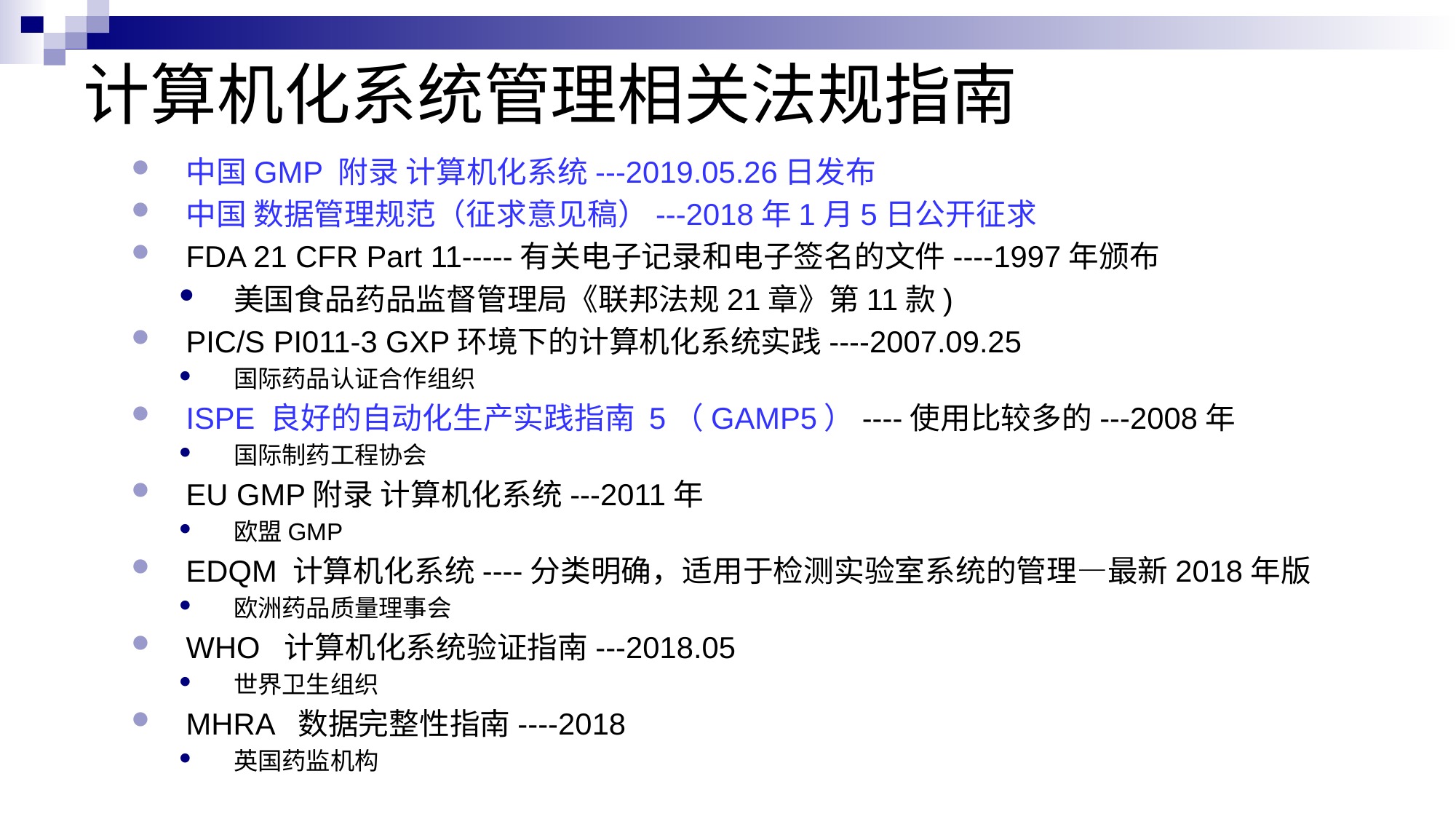

# 计算机化系统管理相关法规指南
中国GMP 附录 计算机化系统---2019.05.26日发布
中国 数据管理规范（征求意见稿）---2018年1月5日公开征求
FDA 21 CFR Part 11-----有关电子记录和电子签名的文件----1997年颁布
美国食品药品监督管理局《联邦法规21章》第11款)
PIC/S PI011-3 GXP环境下的计算机化系统实践----2007.09.25
国际药品认证合作组织
ISPE 良好的自动化生产实践指南 5（GAMP5）----使用比较多的---2008年
国际制药工程协会
EU GMP附录 计算机化系统---2011年
欧盟GMP
EDQM 计算机化系统----分类明确，适用于检测实验室系统的管理—最新2018年版
欧洲药品质量理事会
WHO  计算机化系统验证指南---2018.05
世界卫生组织
MHRA  数据完整性指南----2018
英国药监机构